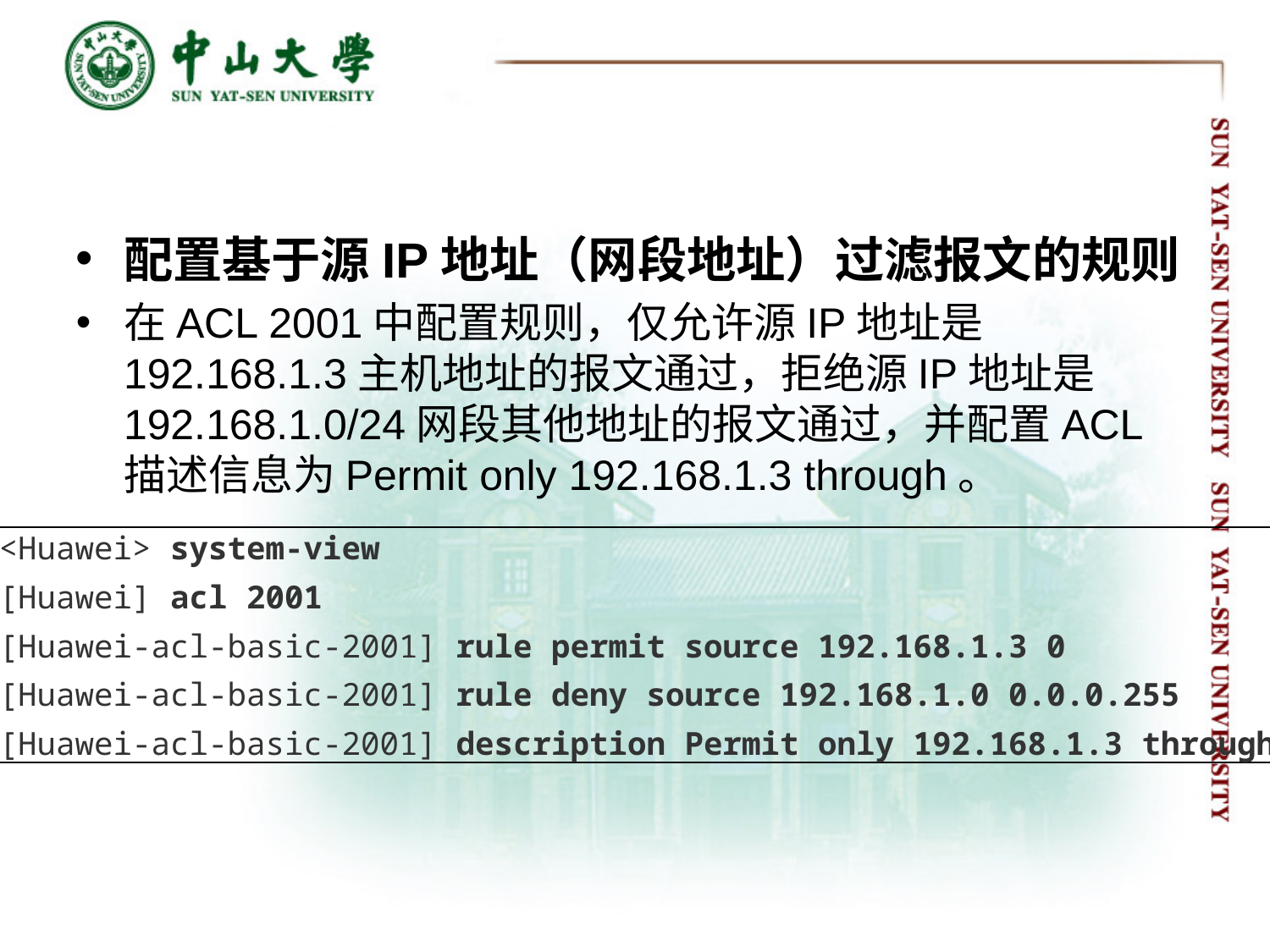

#
配置基于源IP地址（网段地址）过滤报文的规则
在ACL 2001中配置规则，仅允许源IP地址是192.168.1.3主机地址的报文通过，拒绝源IP地址是192.168.1.0/24网段其他地址的报文通过，并配置ACL描述信息为Permit only 192.168.1.3 through。
<Huawei> system-view
[Huawei] acl 2001
[Huawei-acl-basic-2001] rule permit source 192.168.1.3 0
[Huawei-acl-basic-2001] rule deny source 192.168.1.0 0.0.0.255
[Huawei-acl-basic-2001] description Permit only 192.168.1.3 through